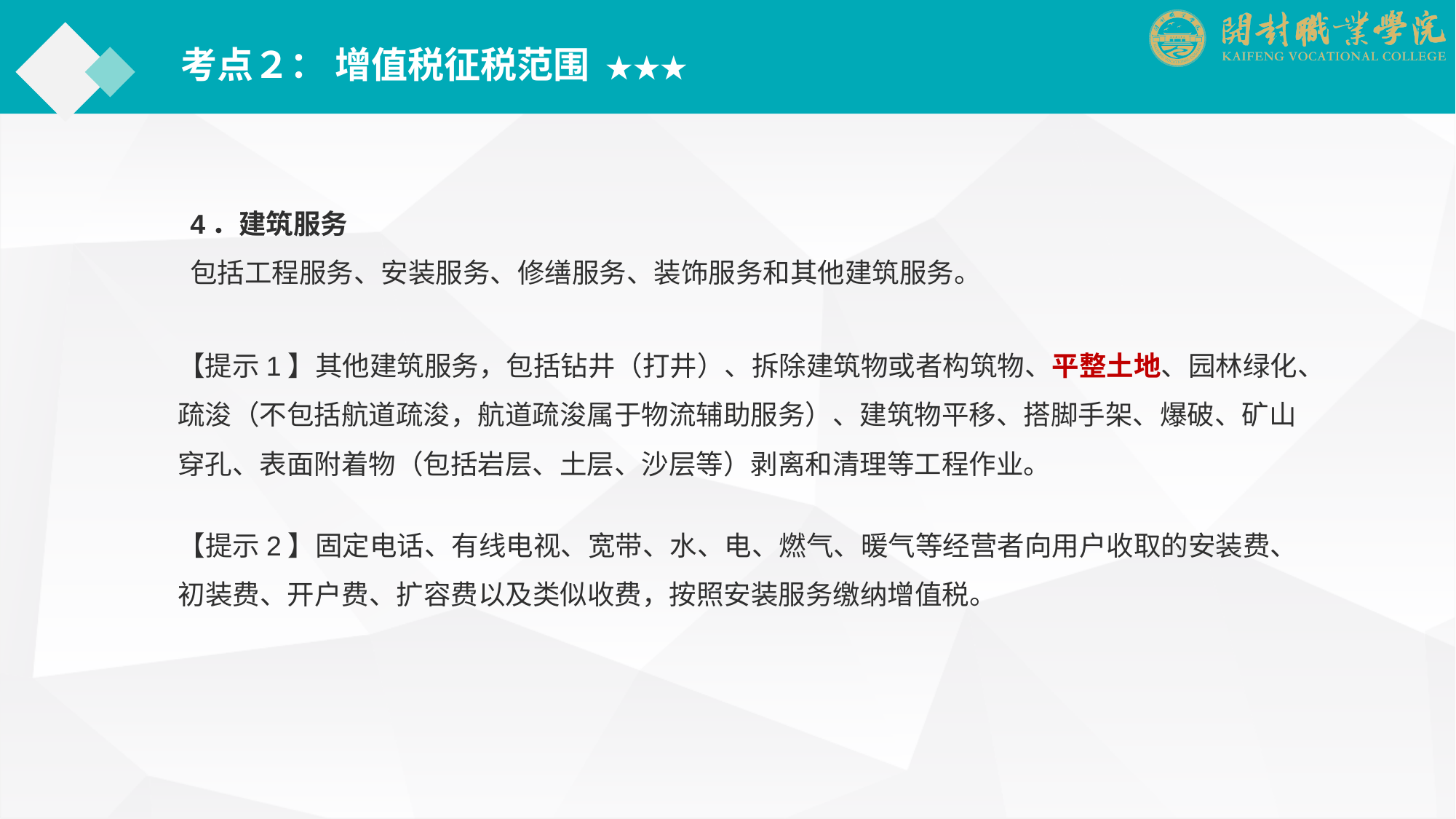

考点２： 增值税征税范围  ★★★
4．建筑服务
包括工程服务、安装服务、修缮服务、装饰服务和其他建筑服务。
【提示1】其他建筑服务，包括钻井（打井）、拆除建筑物或者构筑物、平整土地、园林绿化、疏浚（不包括航道疏浚，航道疏浚属于物流辅助服务）、建筑物平移、搭脚手架、爆破、矿山穿孔、表面附着物（包括岩层、土层、沙层等）剥离和清理等工程作业。
【提示2】固定电话、有线电视、宽带、水、电、燃气、暖气等经营者向用户收取的安装费、初装费、开户费、扩容费以及类似收费，按照安装服务缴纳增值税。